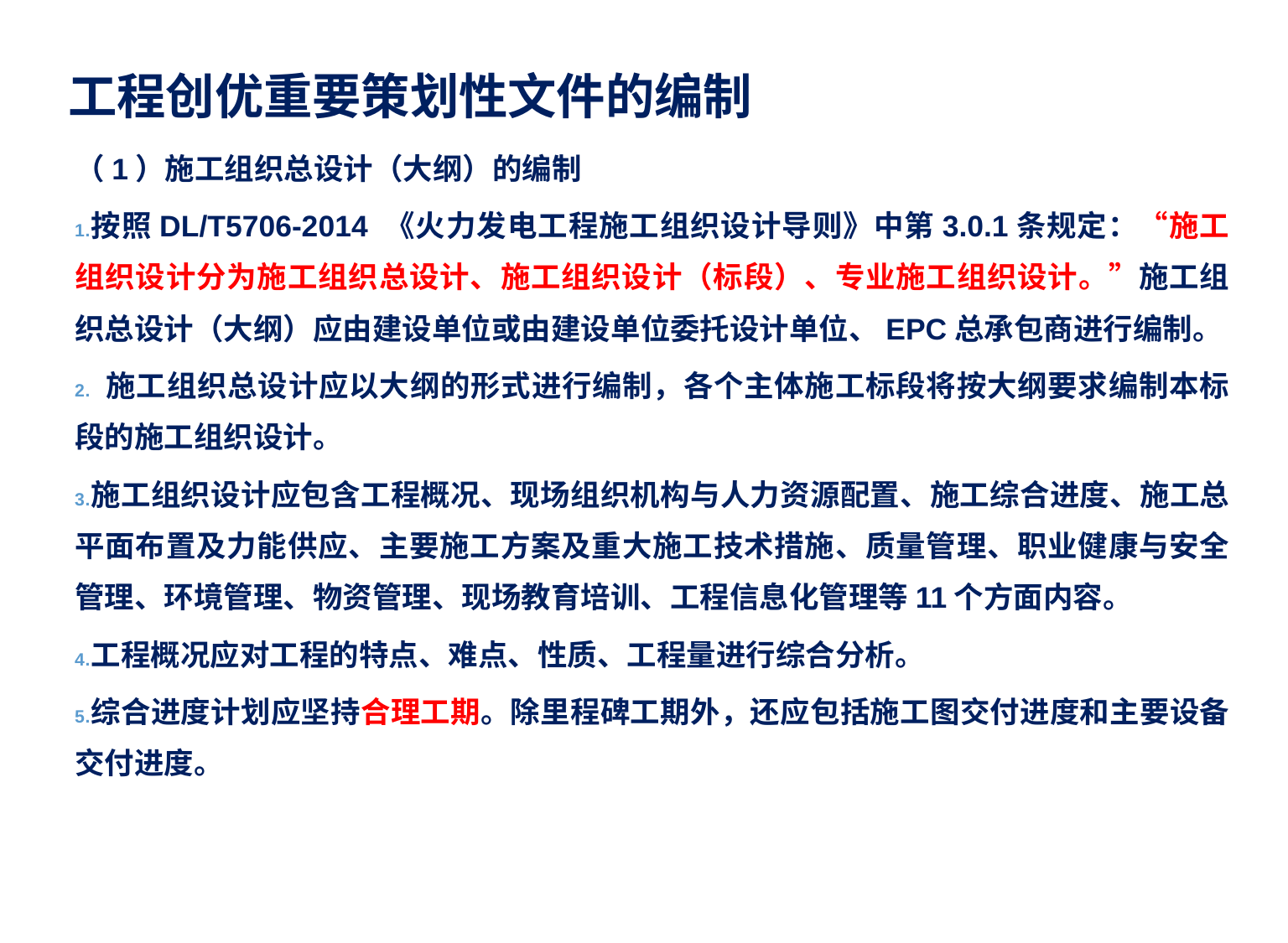

工程创优重要策划性文件的编制
（1）施工组织总设计（大纲）的编制
按照DL/T5706-2014 《火力发电工程施工组织设计导则》中第3.0.1条规定：“施工组织设计分为施工组织总设计、施工组织设计（标段）、专业施工组织设计。”施工组织总设计（大纲）应由建设单位或由建设单位委托设计单位、EPC总承包商进行编制。
 施工组织总设计应以大纲的形式进行编制，各个主体施工标段将按大纲要求编制本标段的施工组织设计。
施工组织设计应包含工程概况、现场组织机构与人力资源配置、施工综合进度、施工总平面布置及力能供应、主要施工方案及重大施工技术措施、质量管理、职业健康与安全管理、环境管理、物资管理、现场教育培训、工程信息化管理等11个方面内容。
工程概况应对工程的特点、难点、性质、工程量进行综合分析。
综合进度计划应坚持合理工期。除里程碑工期外，还应包括施工图交付进度和主要设备交付进度。